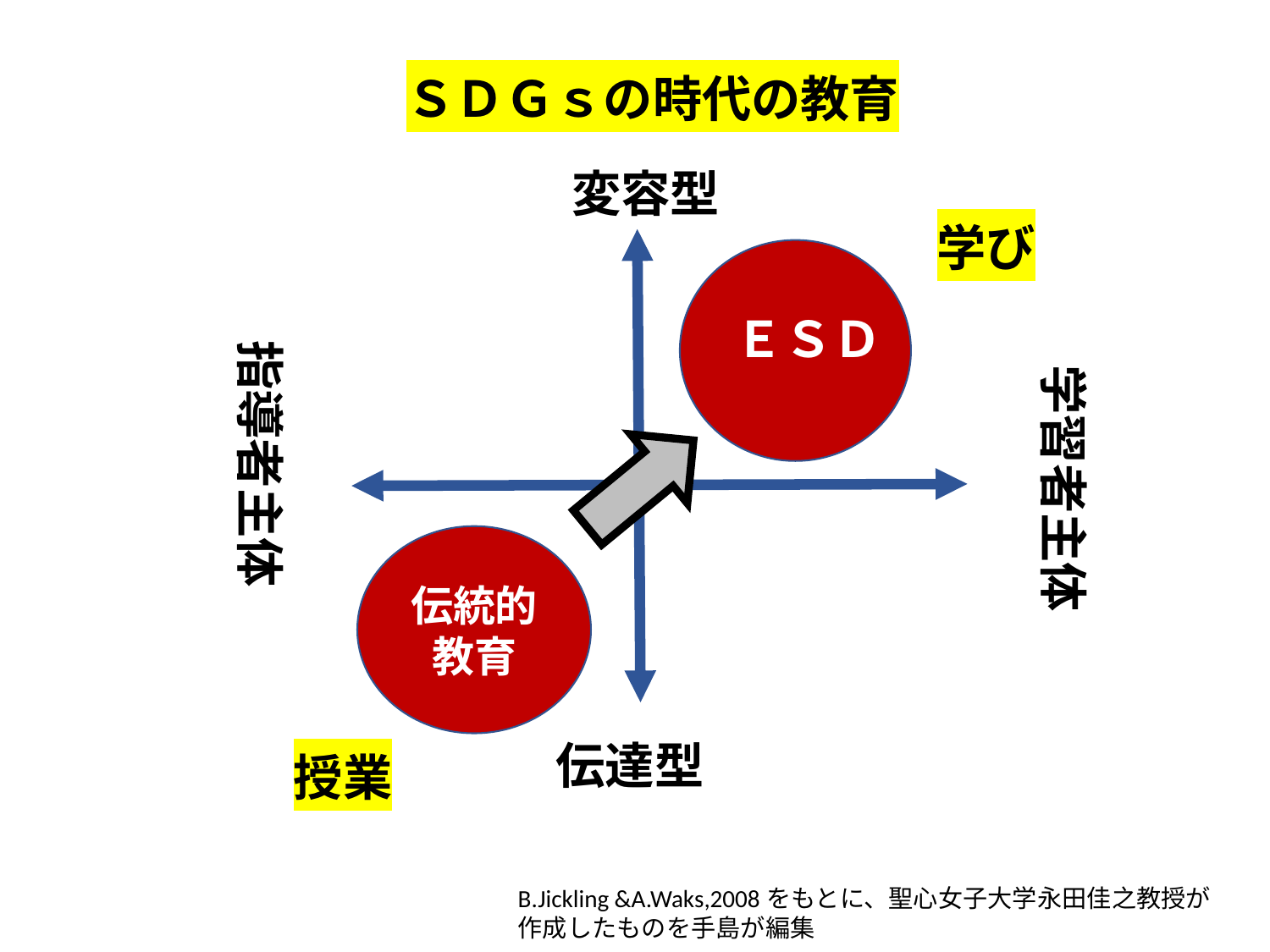

ＳＤＧｓの時代の教育
変容型
学び

ＥＳＤ
指導者主体
学習者主体

伝統的
教育
伝達型
授業
B.Jickling &A.Waks,2008をもとに、聖心女子大学永田佳之教授が
作成したものを手島が編集